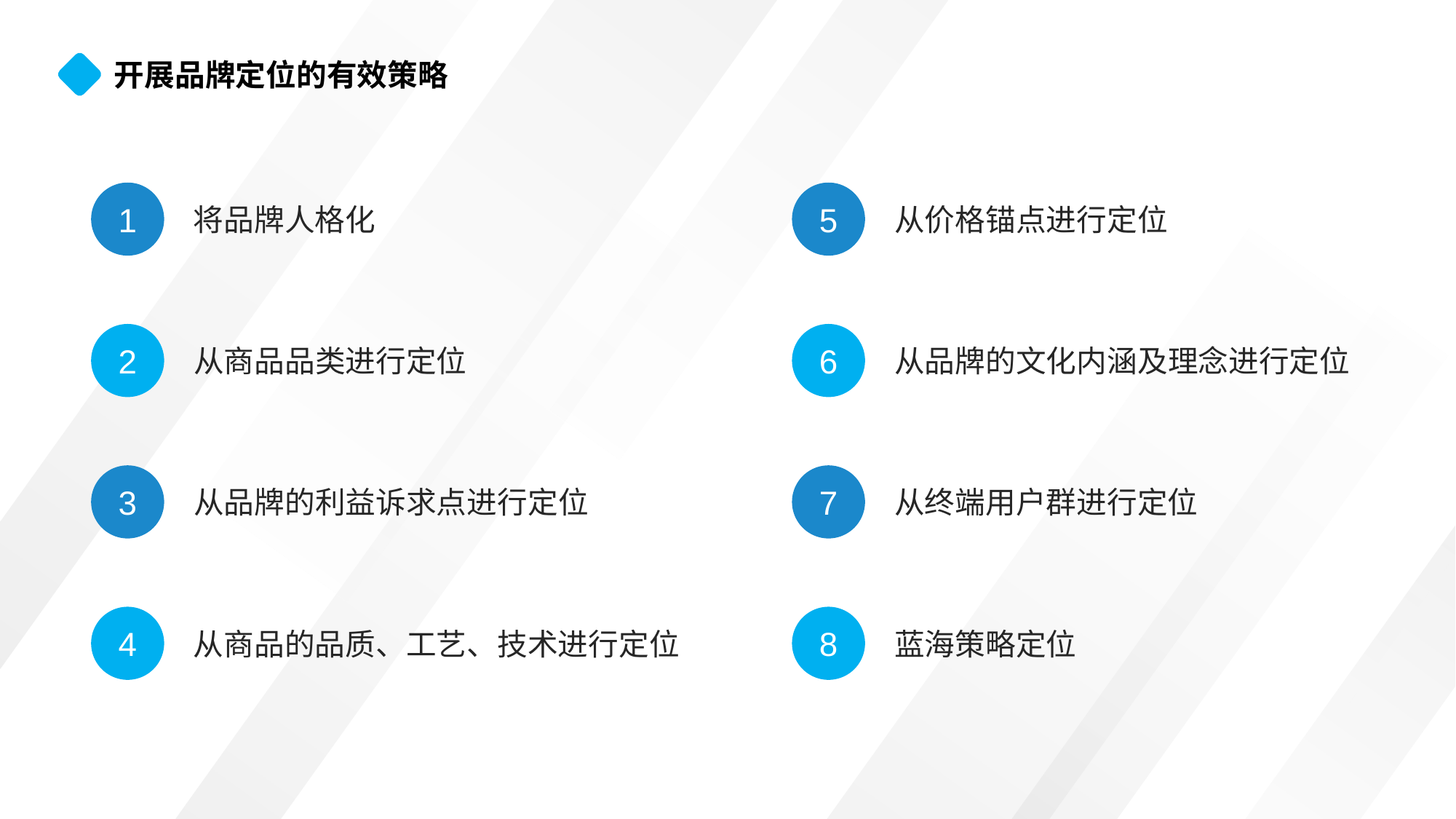

开展品牌定位的有效策略

1
将品牌人格化
5
从价格锚点进行定位
2
从商品品类进行定位
6
从品牌的文化内涵及理念进行定位
3
从品牌的利益诉求点进行定位
7
从终端用户群进行定位
4
从商品的品质、工艺、技术进行定位
8
蓝海策略定位